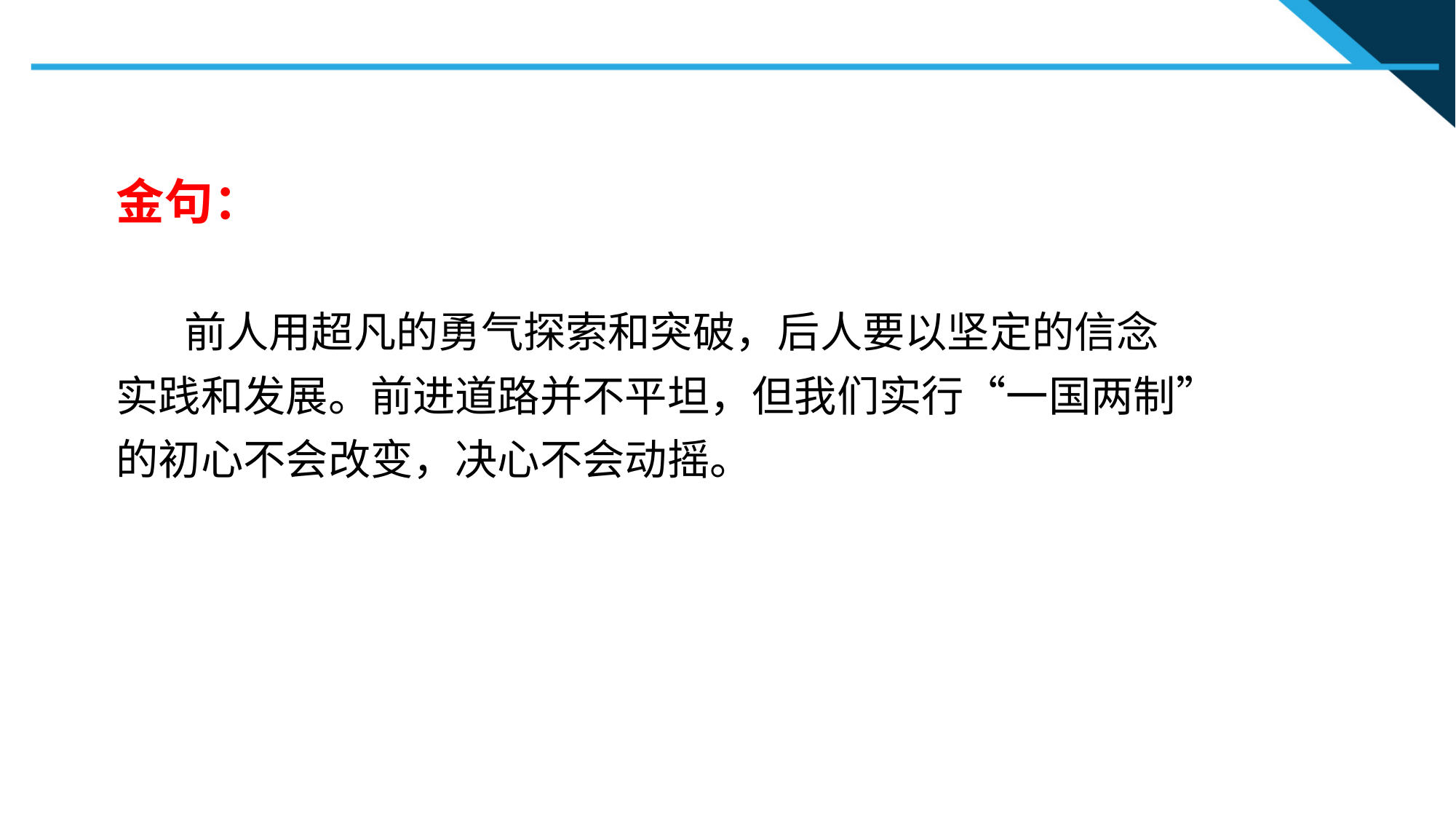

金句：

      前人用超凡的勇气探索和突破，后人要以坚定的信念
实践和发展。前进道路并不平坦，但我们实行“一国两制”
的初心不会改变，决心不会动摇。